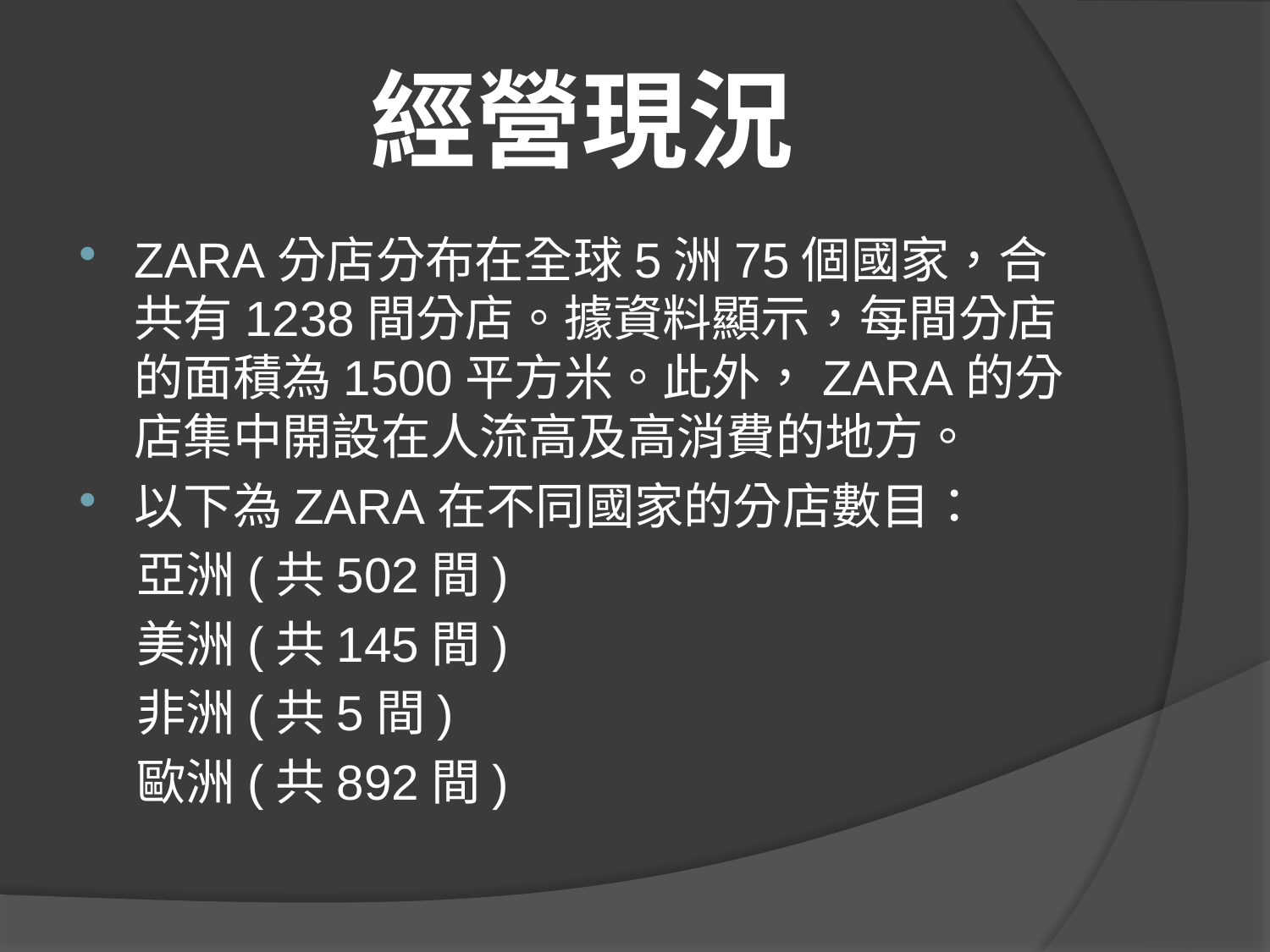

# 經營現況
ZARA分店分布在全球5洲75個國家，合共有1238間分店。據資料顯示，每間分店的面積為1500平方米。此外，ZARA的分店集中開設在人流高及高消費的地方。
以下為ZARA在不同國家的分店數目：
    亞洲(共502間)
    美洲(共145間)
    非洲(共5間)
    歐洲(共892間)